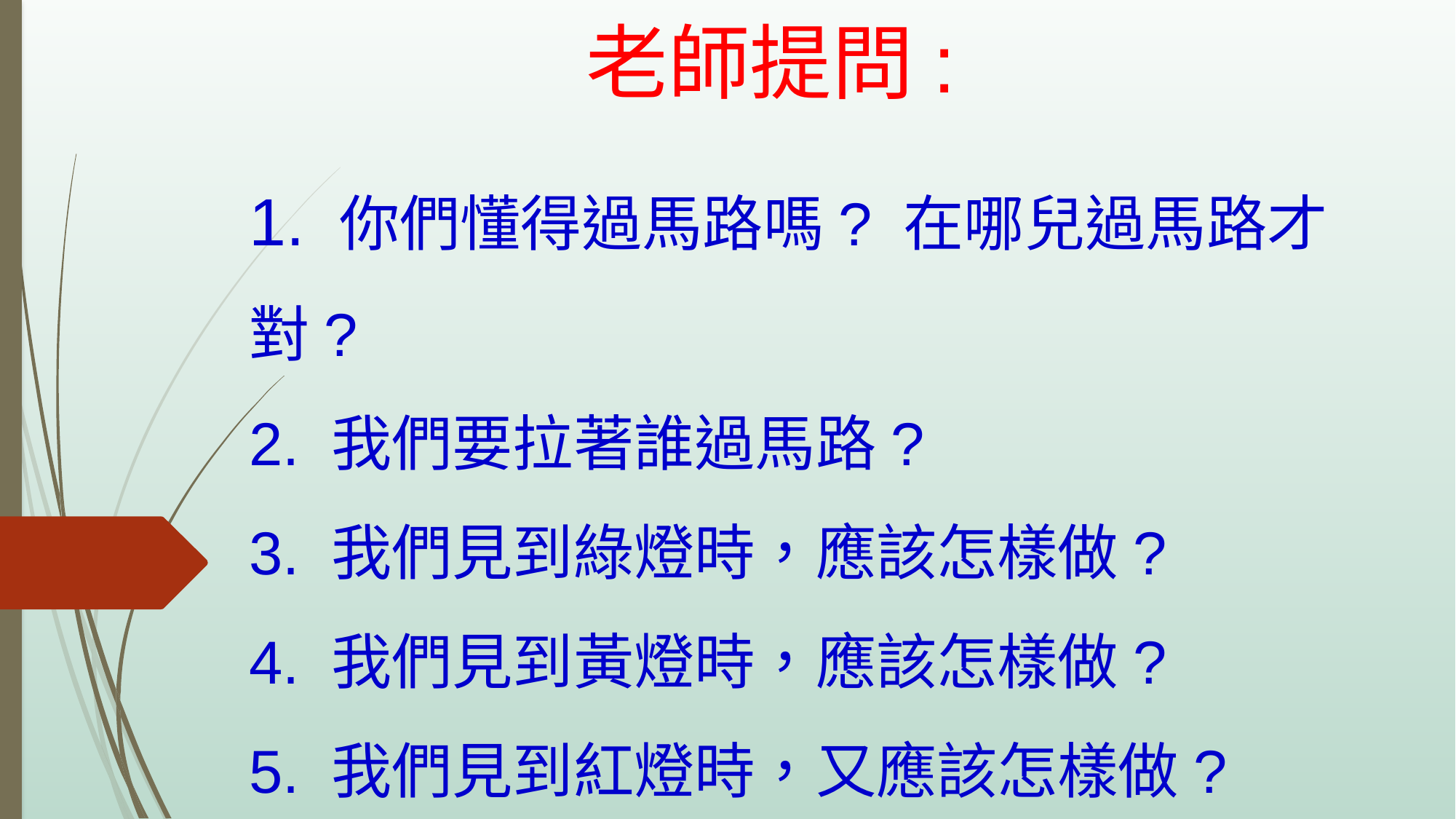

老師提問:
1. 你們懂得過馬路嗎? 在哪兒過馬路才對?
2. 我們要拉著誰過馬路?
3. 我們見到綠燈時，應該怎樣做?
4. 我們見到黃燈時，應該怎樣做?
5. 我們見到紅燈時，又應該怎樣做?